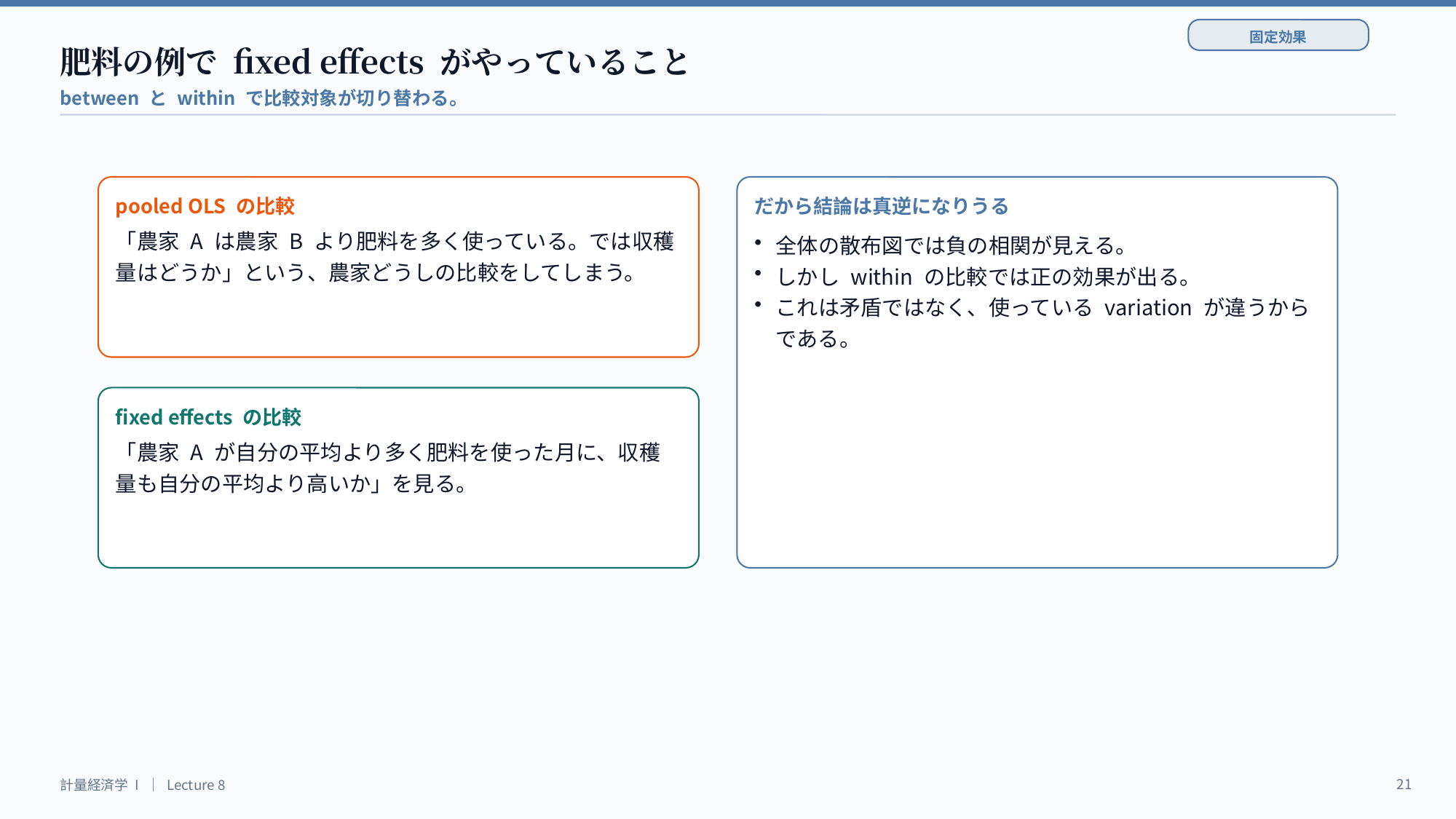

固定効果
肥料の例で fixed effects がやっていること
between と within で比較対象が切り替わる。

pooled OLS の比較
だから結論は真逆になりうる
「農家 A は農家 B より肥料を多く使っている。では収穫量はどうか」という、農家どうしの比較をしてしまう。
全体の散布図では負の相関が見える。
しかし within の比較では正の効果が出る。
これは矛盾ではなく、使っている variation が違うからである。

fixed effects の比較
「農家 A が自分の平均より多く肥料を使った月に、収穫量も自分の平均より高いか」を見る。
21
計量経済学 I ｜ Lecture 8